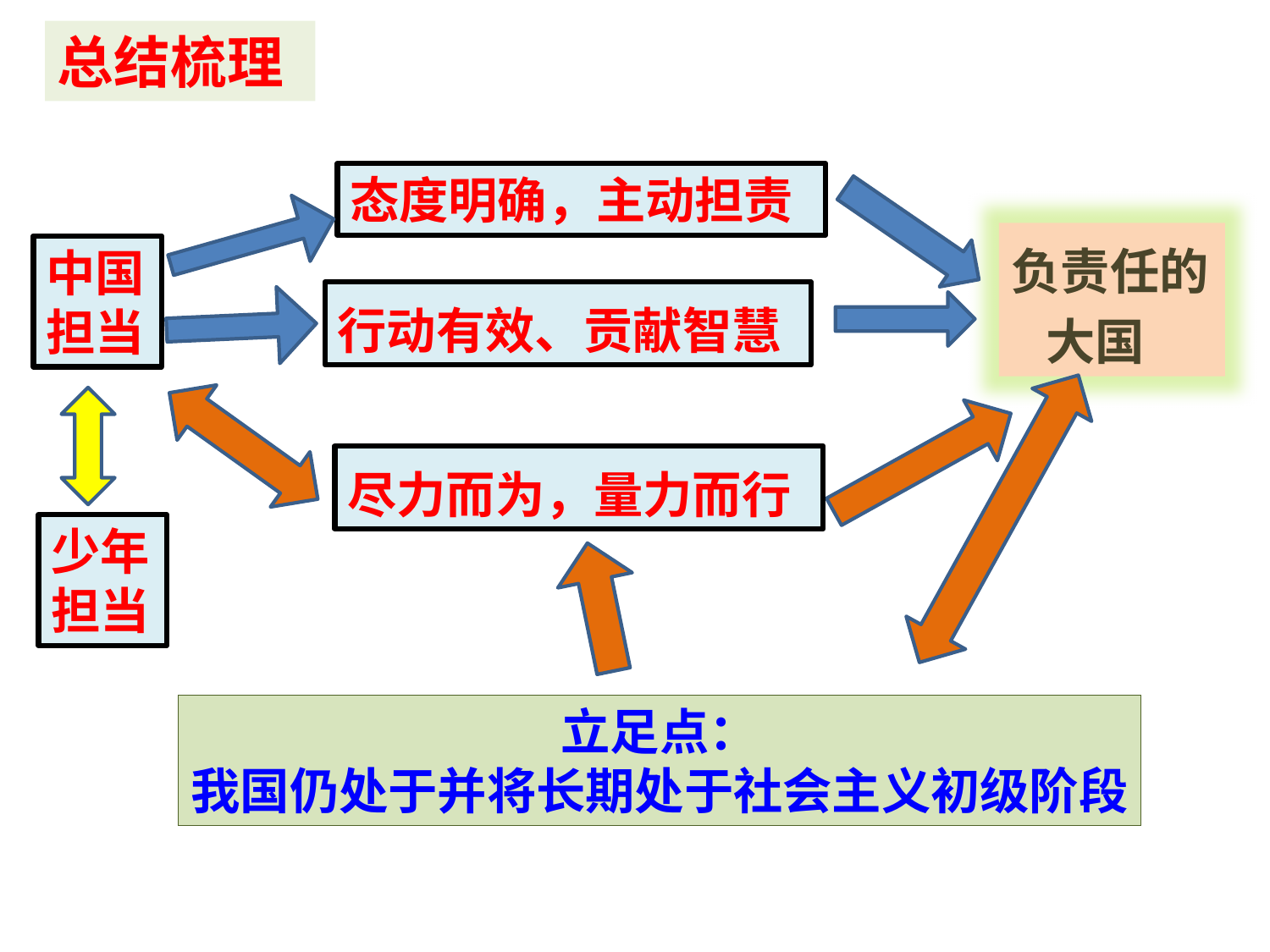

总结梳理
态度明确，主动担责

负责任的
  大国
中国
担当
行动有效、贡献智慧

立足点：
我国仍处于并将长期处于社会主义初级阶段

少年担当

尽力而为，量力而行